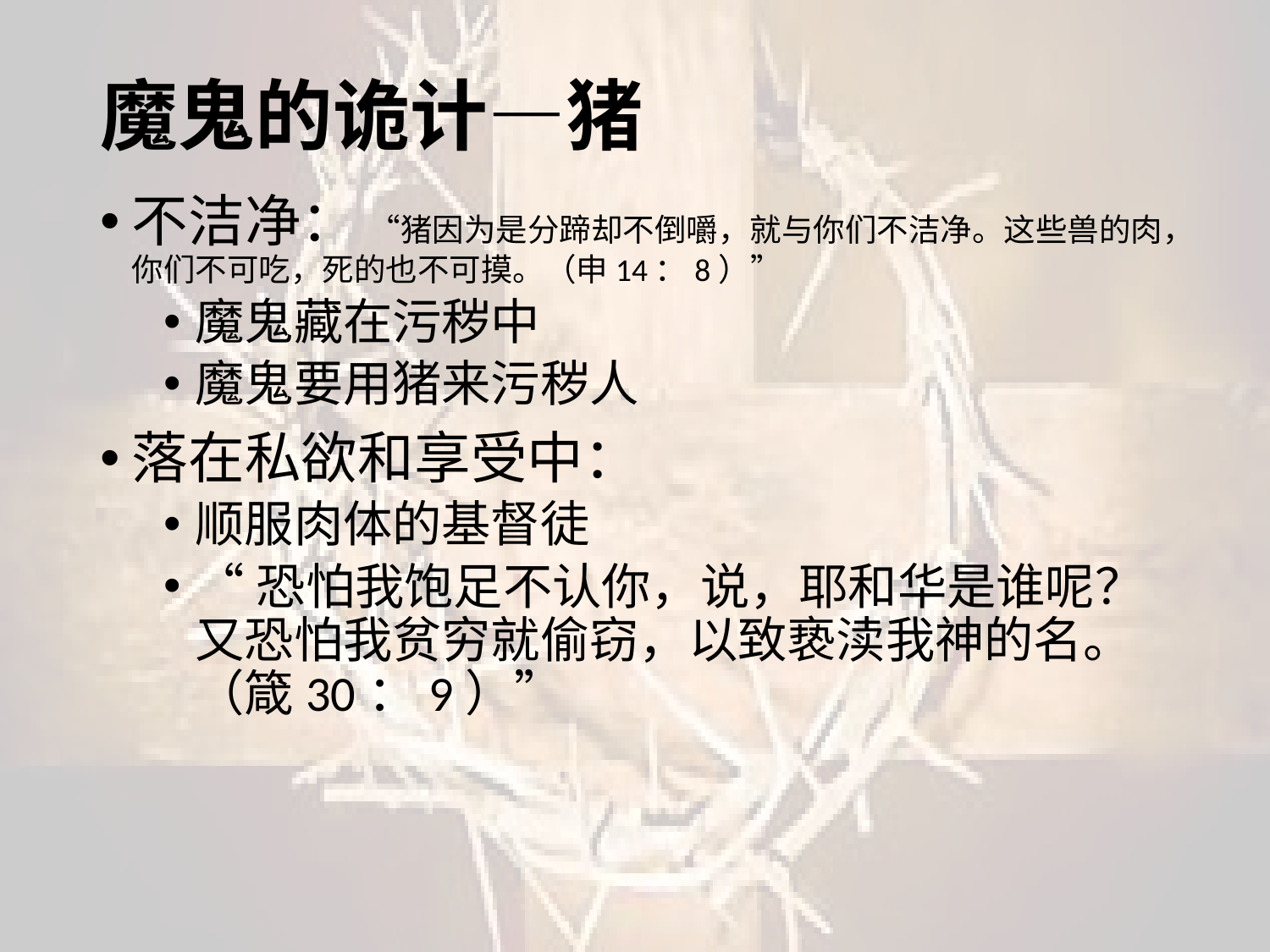

# 魔鬼的诡计—猪
不洁净： “猪因为是分蹄却不倒嚼，就与你们不洁净。这些兽的肉，你们不可吃，死的也不可摸。（申14：8）”
魔鬼藏在污秽中
魔鬼要用猪来污秽人
落在私欲和享受中：
顺服肉体的基督徒
“恐怕我饱足不认你，说，耶和华是谁呢？又恐怕我贫穷就偷窃，以致亵渎我神的名。（箴30：9）”